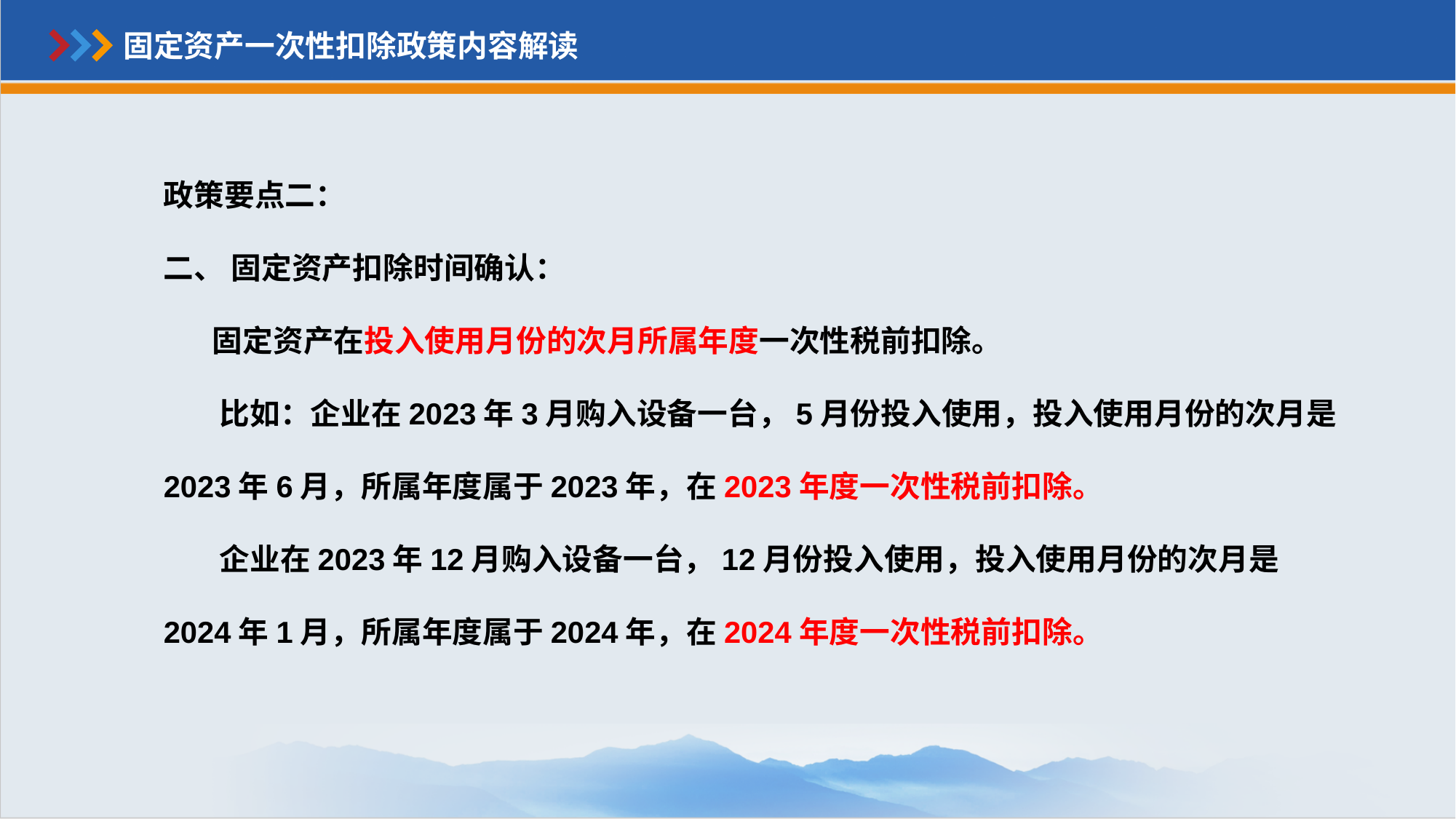

固定资产一次性扣除政策内容解读

政策要点二：
二、 固定资产扣除时间确认：
      固定资产在投入使用月份的次月所属年度一次性税前扣除。
       比如：企业在2023年3月购入设备一台，5月份投入使用，投入使用月份的次月是2023年6月，所属年度属于2023年，在2023年度一次性税前扣除。
       企业在2023年12月购入设备一台，12月份投入使用，投入使用月份的次月是2024年1月，所属年度属于2024年，在2024年度一次性税前扣除。